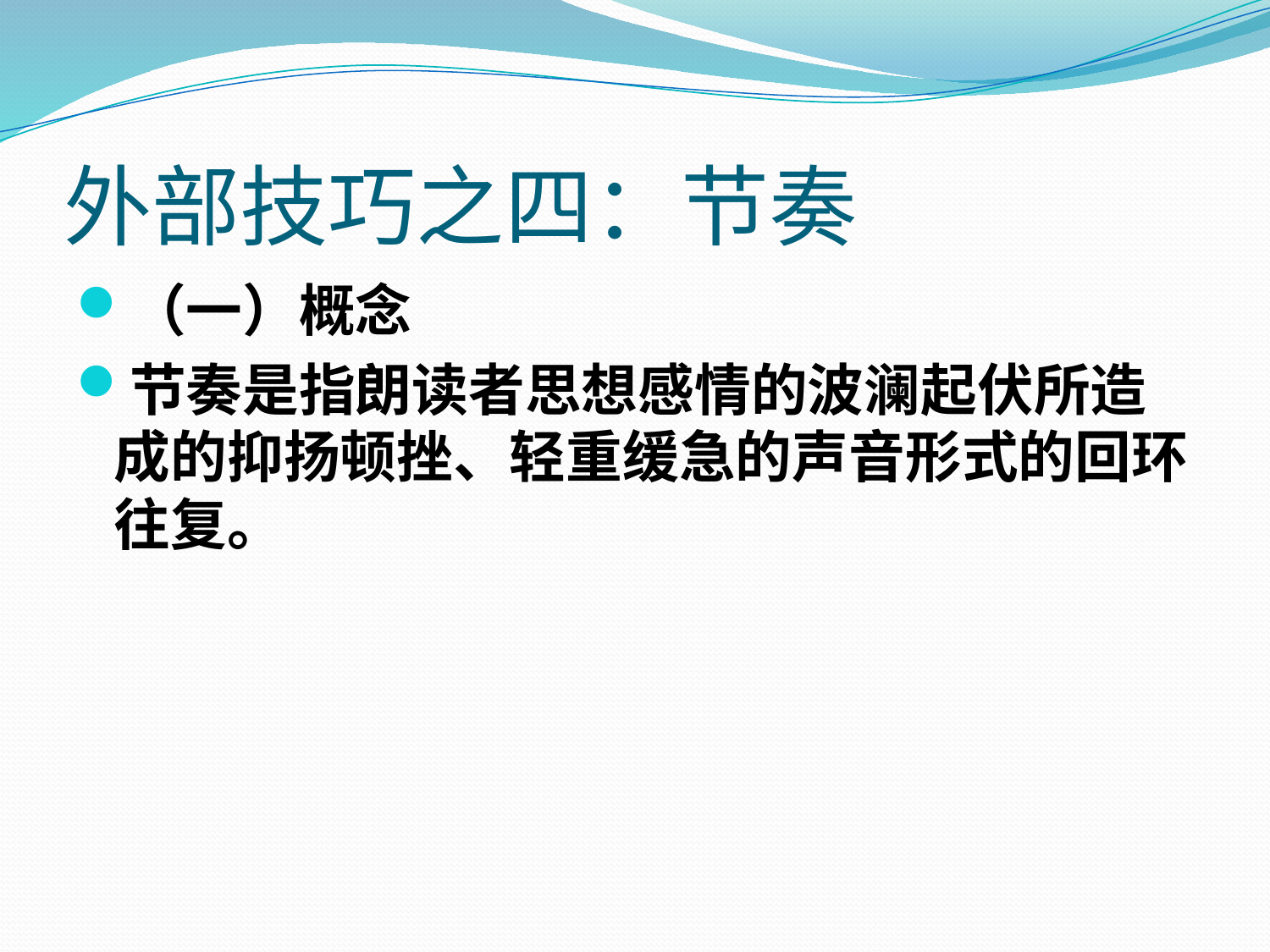

# 外部技巧之四：节奏
（一）概念
节奏是指朗读者思想感情的波澜起伏所造成的抑扬顿挫、轻重缓急的声音形式的回环往复。